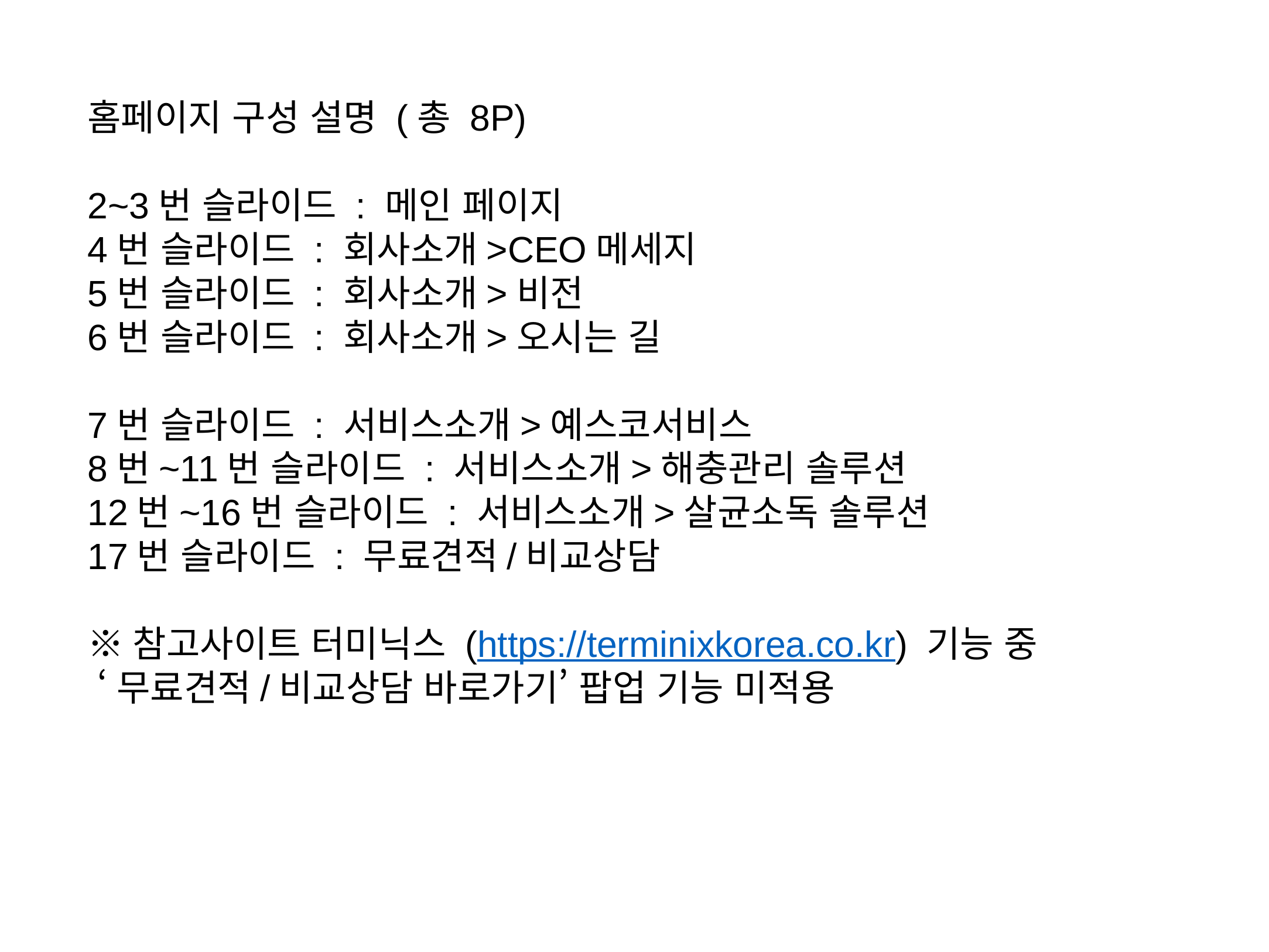

홈페이지 구성 설명 (총 8P)

2~3번 슬라이드 : 메인 페이지
4번 슬라이드 : 회사소개>CEO메세지
5번 슬라이드 : 회사소개>비전
6번 슬라이드 : 회사소개>오시는 길

7번 슬라이드 : 서비스소개>예스코서비스
8번~11번 슬라이드 : 서비스소개>해충관리 솔루션
12번~16번 슬라이드 : 서비스소개>살균소독 솔루션
17번 슬라이드 : 무료견적/비교상담

※참고사이트 터미닉스 (https://terminixkorea.co.kr) 기능 중
 ‘무료견적/비교상담 바로가기’ 팝업 기능 미적용